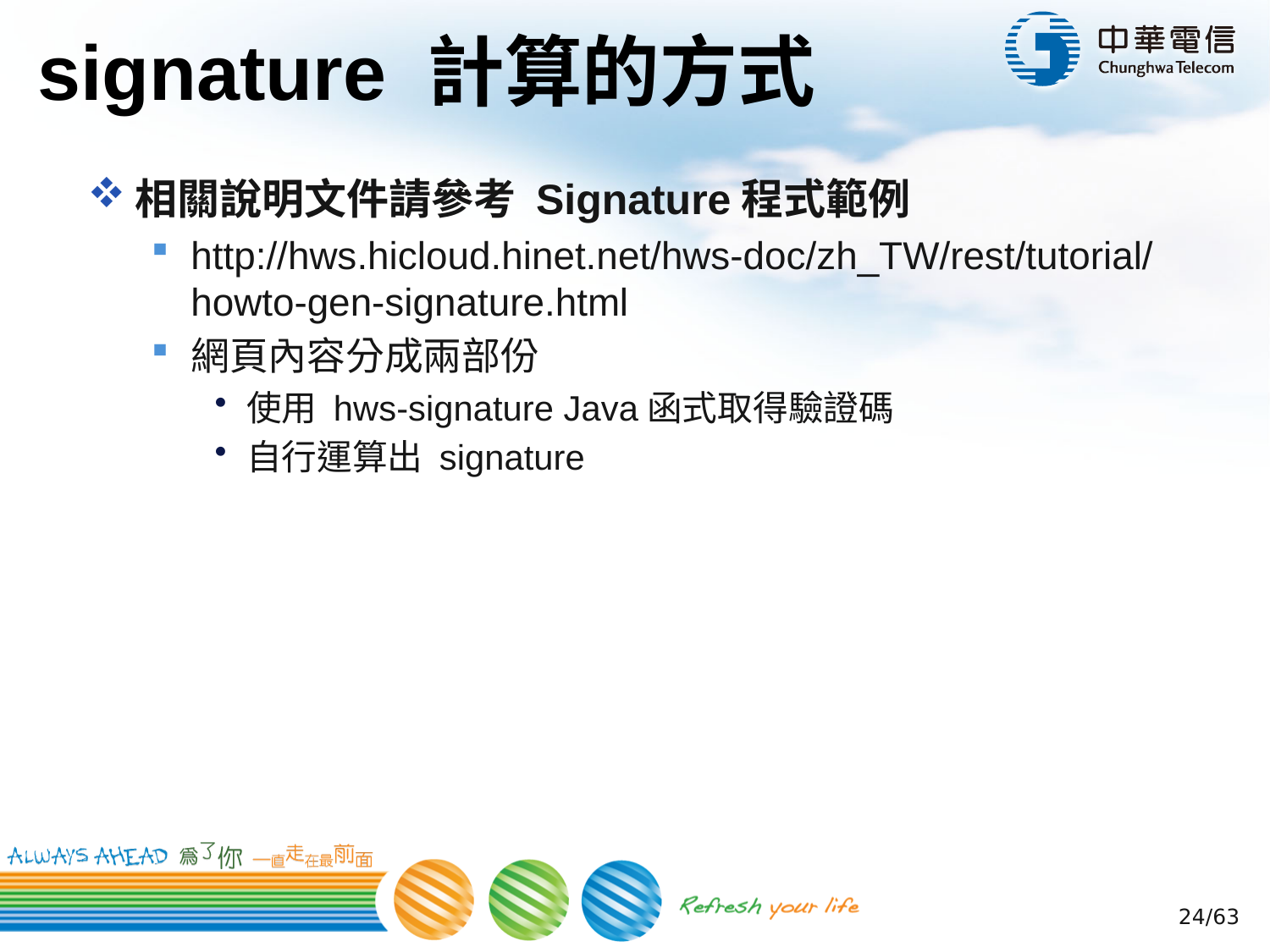

# signature 計算的方式
相關說明文件請參考 Signature程式範例
http://hws.hicloud.hinet.net/hws-doc/zh_TW/rest/tutorial/howto-gen-signature.html
網頁內容分成兩部份
使用 hws-signature Java函式取得驗證碼
自行運算出 signature